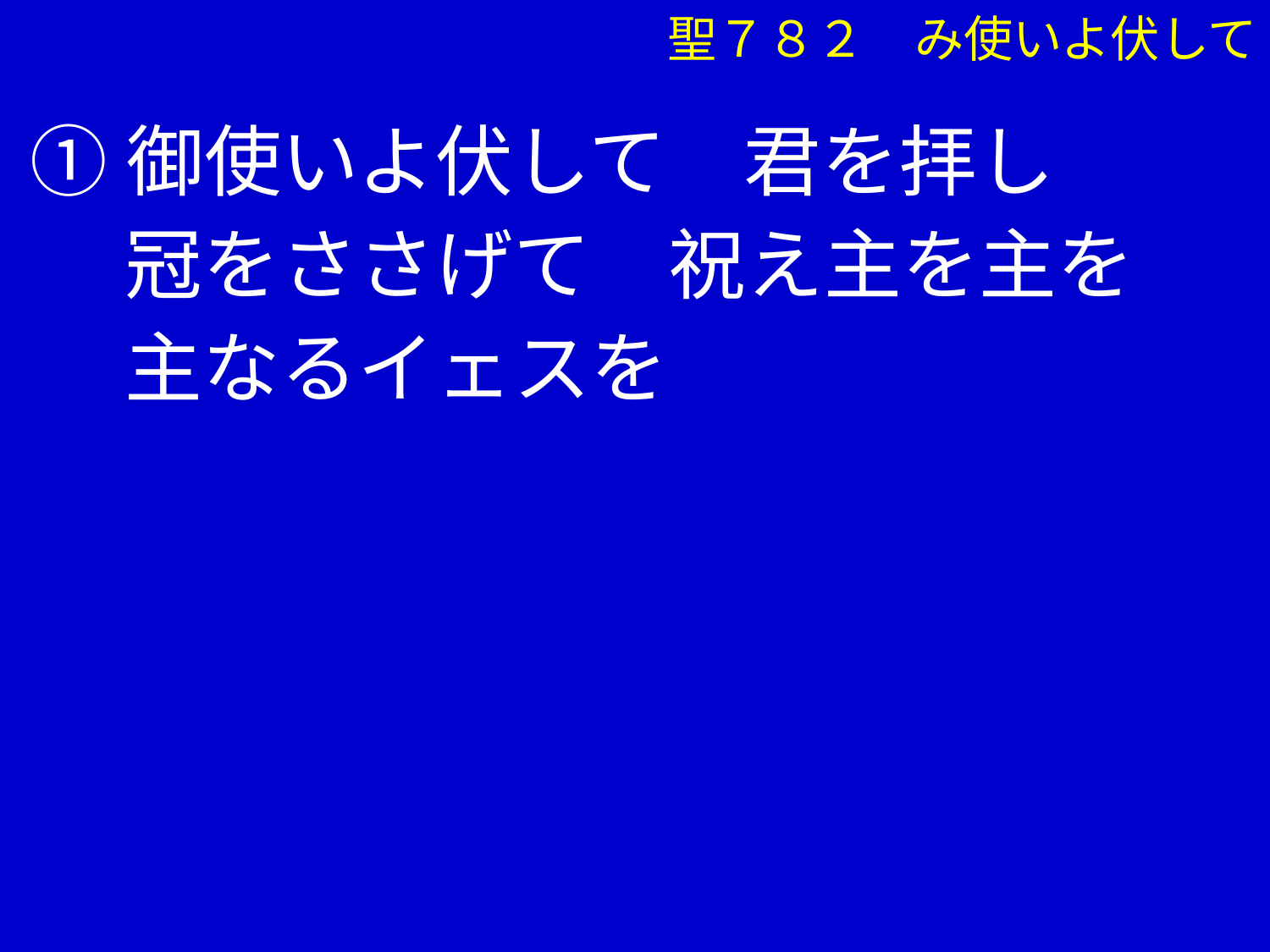

聖７８２　み使いよ伏して
①御使いよ伏して　君を拝し
　 冠をささげて　祝え主を主を
　 主なるイェスを